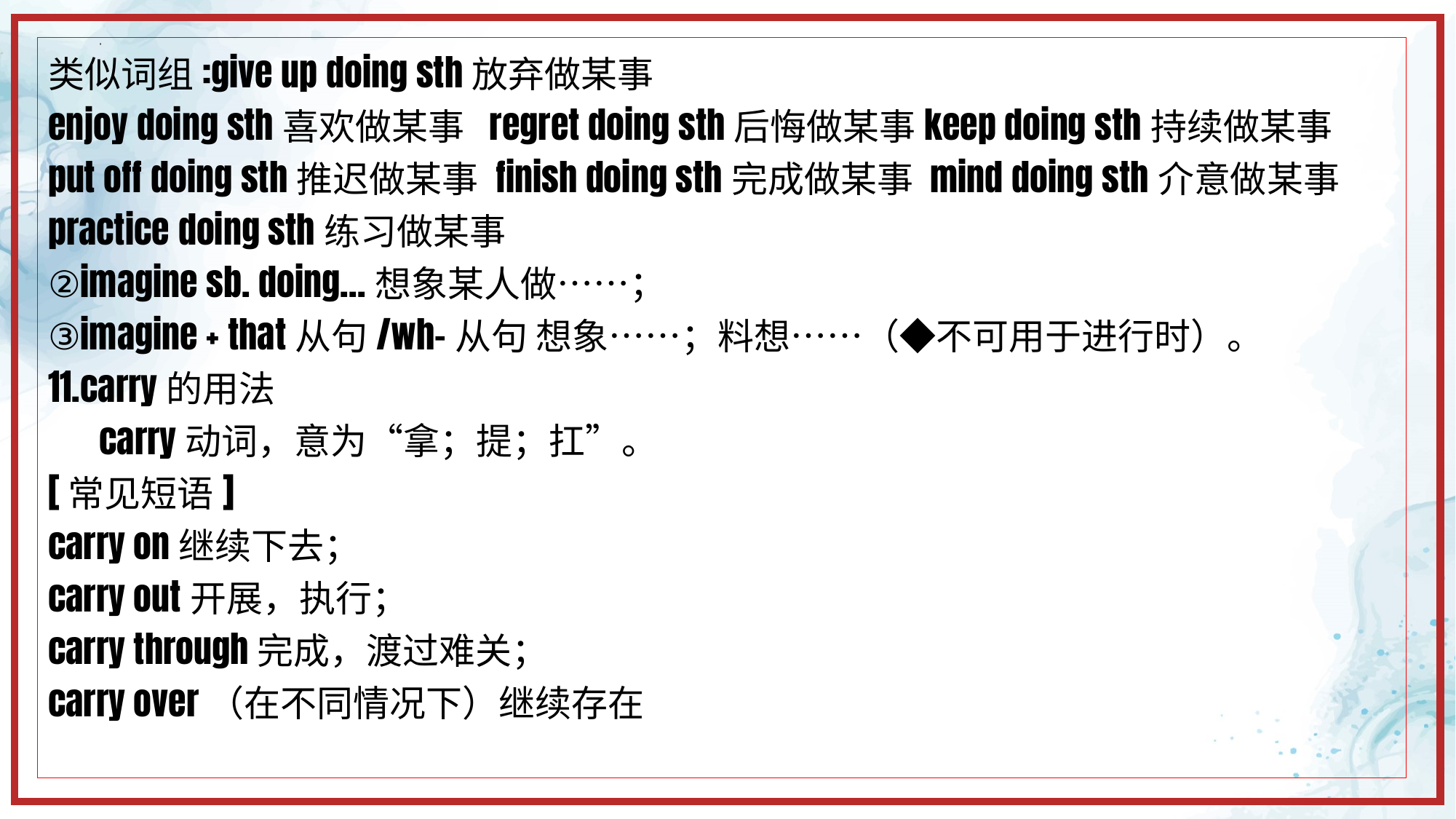

类似词组:give up doing sth放弃做某事
enjoy doing sth喜欢做某事  regret doing sth后悔做某事keep doing sth持续做某事
put off doing sth推迟做某事 finish doing sth完成做某事 mind doing sth介意做某事
practice doing sth练习做某事
②imagine sb. doing…想象某人做……；
③imagine + that从句/wh-从句 想象……；料想……（◆不可用于进行时）。
11.carry的用法
      carry动词，意为“拿；提；扛”。
[常见短语]
carry on继续下去；
carry out开展，执行；
carry through完成，渡过难关；
carry over（在不同情况下）继续存在